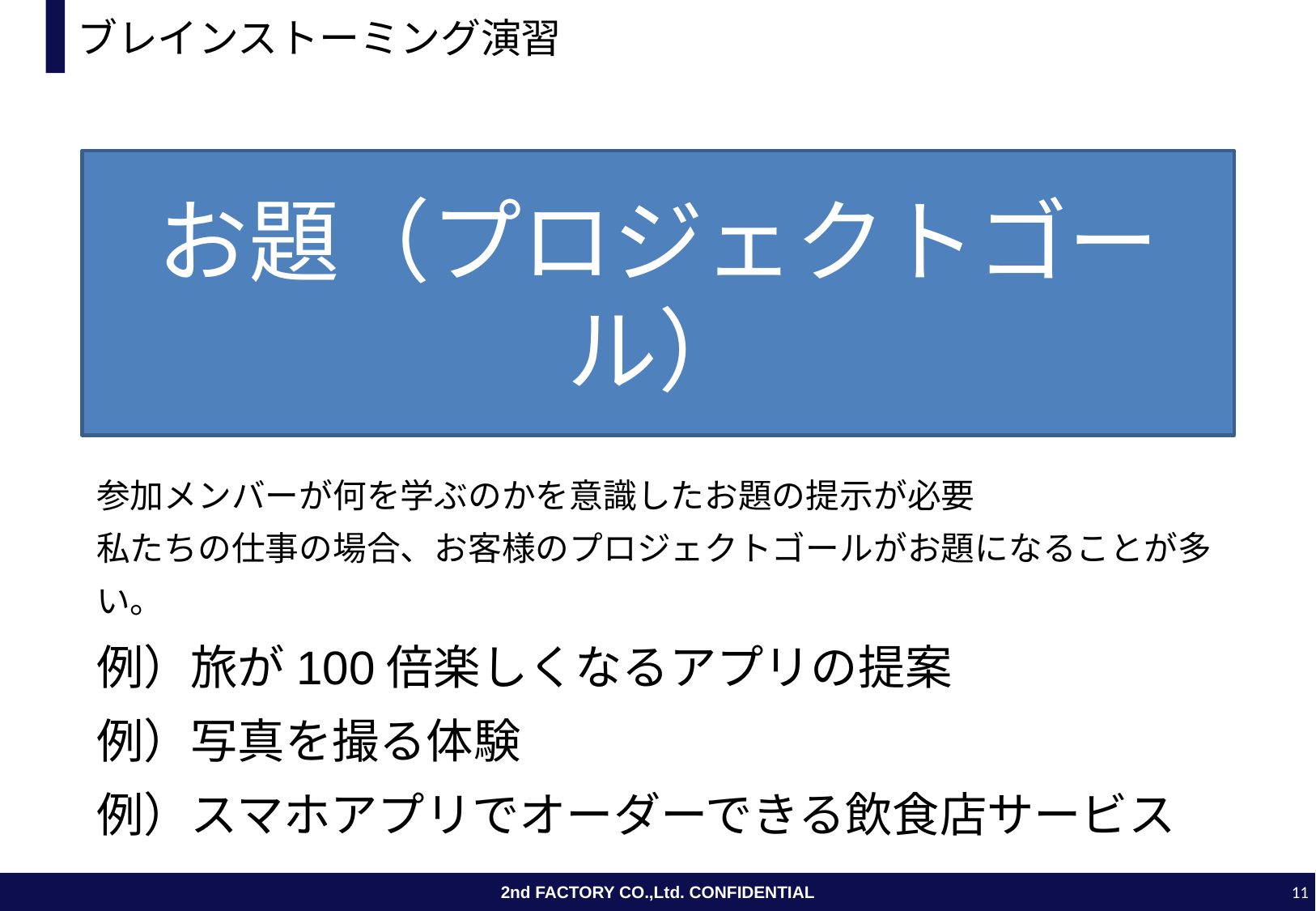

# ブレインストーミング演習
お題（プロジェクトゴール）
参加メンバーが何を学ぶのかを意識したお題の提示が必要
私たちの仕事の場合、お客様のプロジェクトゴールがお題になることが多い。
例）旅が100倍楽しくなるアプリの提案
例）写真を撮る体験
例）スマホアプリでオーダーできる飲食店サービス